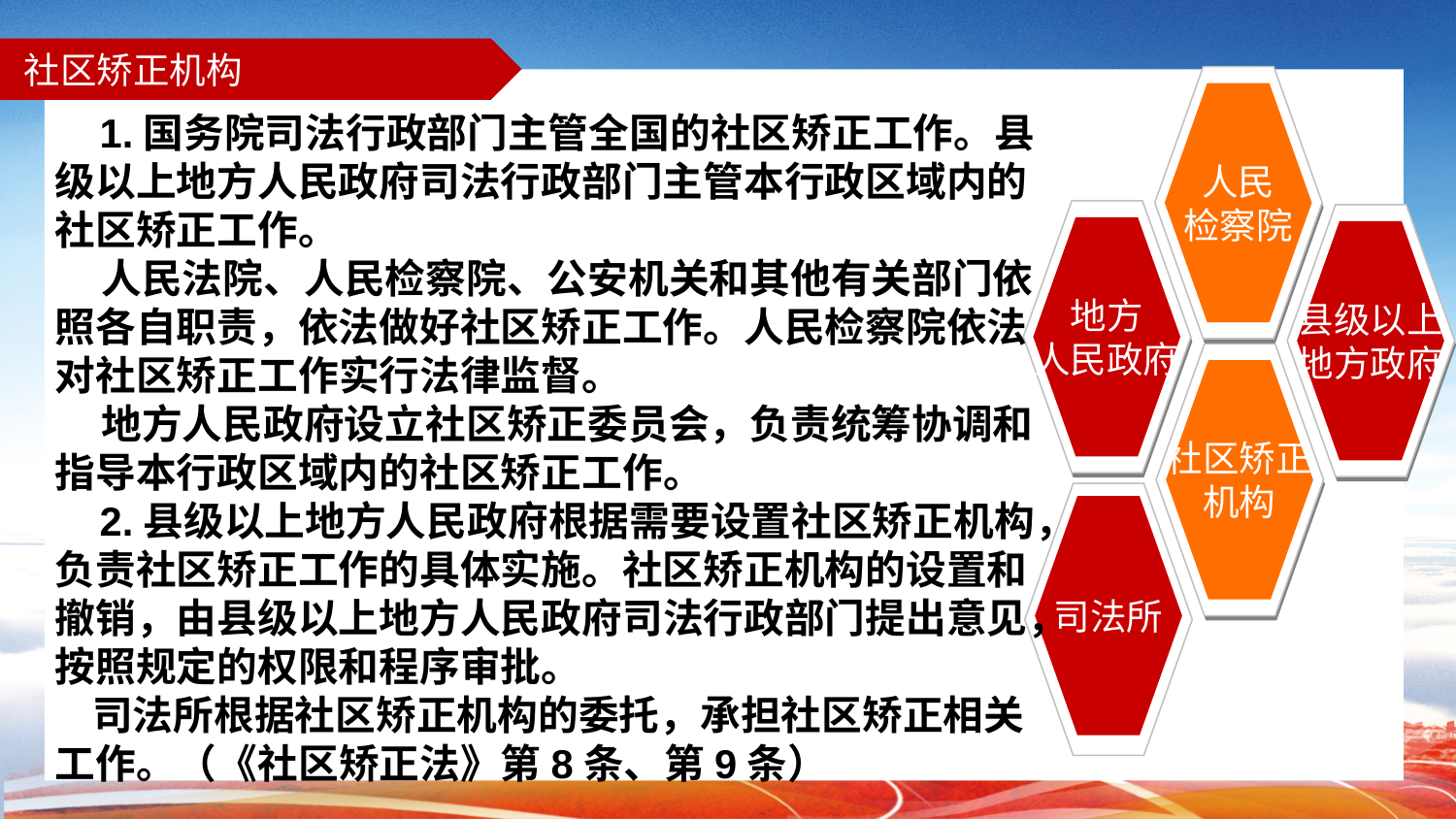

# 社区矫正机构

人民
检察院

地方
人民政府

县级以上
地方政府

社区矫正
机构

司法所
    1.国务院司法行政部门主管全国的社区矫正工作。县级以上地方人民政府司法行政部门主管本行政区域内的社区矫正工作。
    人民法院、人民检察院、公安机关和其他有关部门依照各自职责，依法做好社区矫正工作。人民检察院依法对社区矫正工作实行法律监督。
    地方人民政府设立社区矫正委员会，负责统筹协调和指导本行政区域内的社区矫正工作。
    2.县级以上地方人民政府根据需要设置社区矫正机构，负责社区矫正工作的具体实施。社区矫正机构的设置和撤销，由县级以上地方人民政府司法行政部门提出意见，按照规定的权限和程序审批。
   司法所根据社区矫正机构的委托，承担社区矫正相关工作。（《社区矫正法》第8条、第9条）
标题
标题
标题
标题